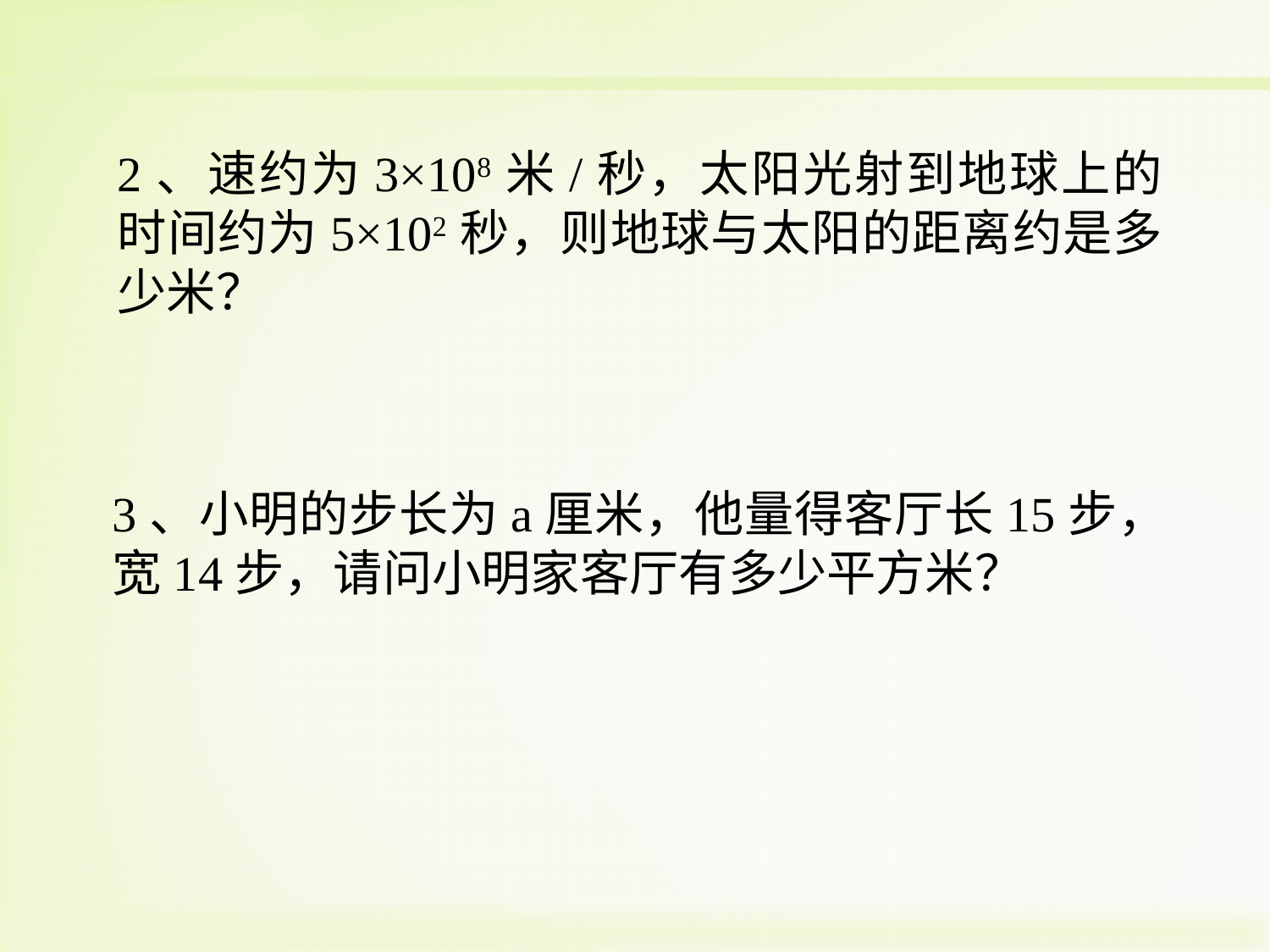

2、速约为3×108米/秒，太阳光射到地球上的时间约为5×102秒，则地球与太阳的距离约是多少米？
3、小明的步长为a厘米，他量得客厅长15步，宽14步，请问小明家客厅有多少平方米？